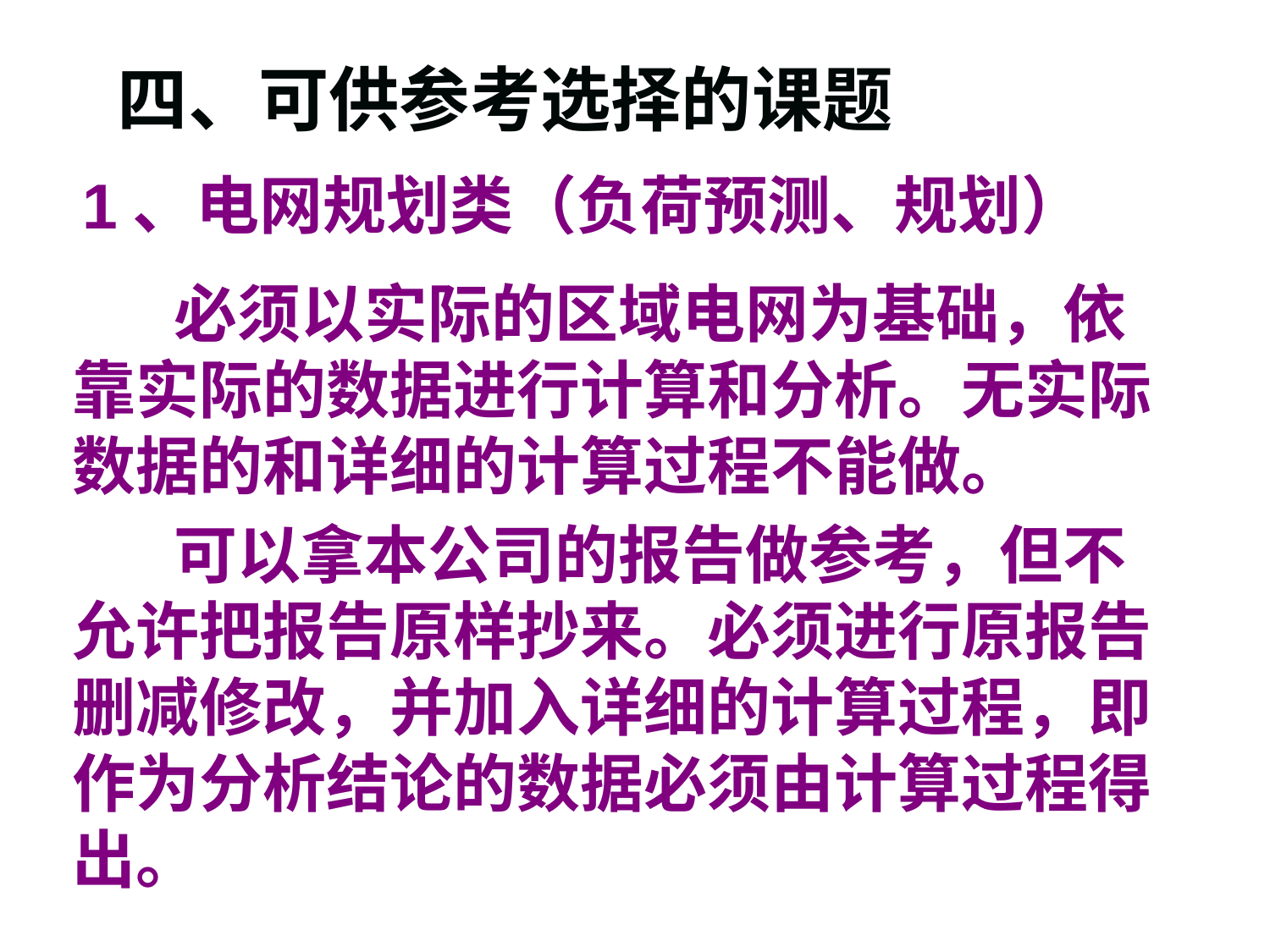

四、可供参考选择的课题
# 1、电网规划类（负荷预测、规划）
      必须以实际的区域电网为基础，依靠实际的数据进行计算和分析。无实际数据的和详细的计算过程不能做。
      可以拿本公司的报告做参考，但不允许把报告原样抄来。必须进行原报告删减修改，并加入详细的计算过程，即作为分析结论的数据必须由计算过程得出。